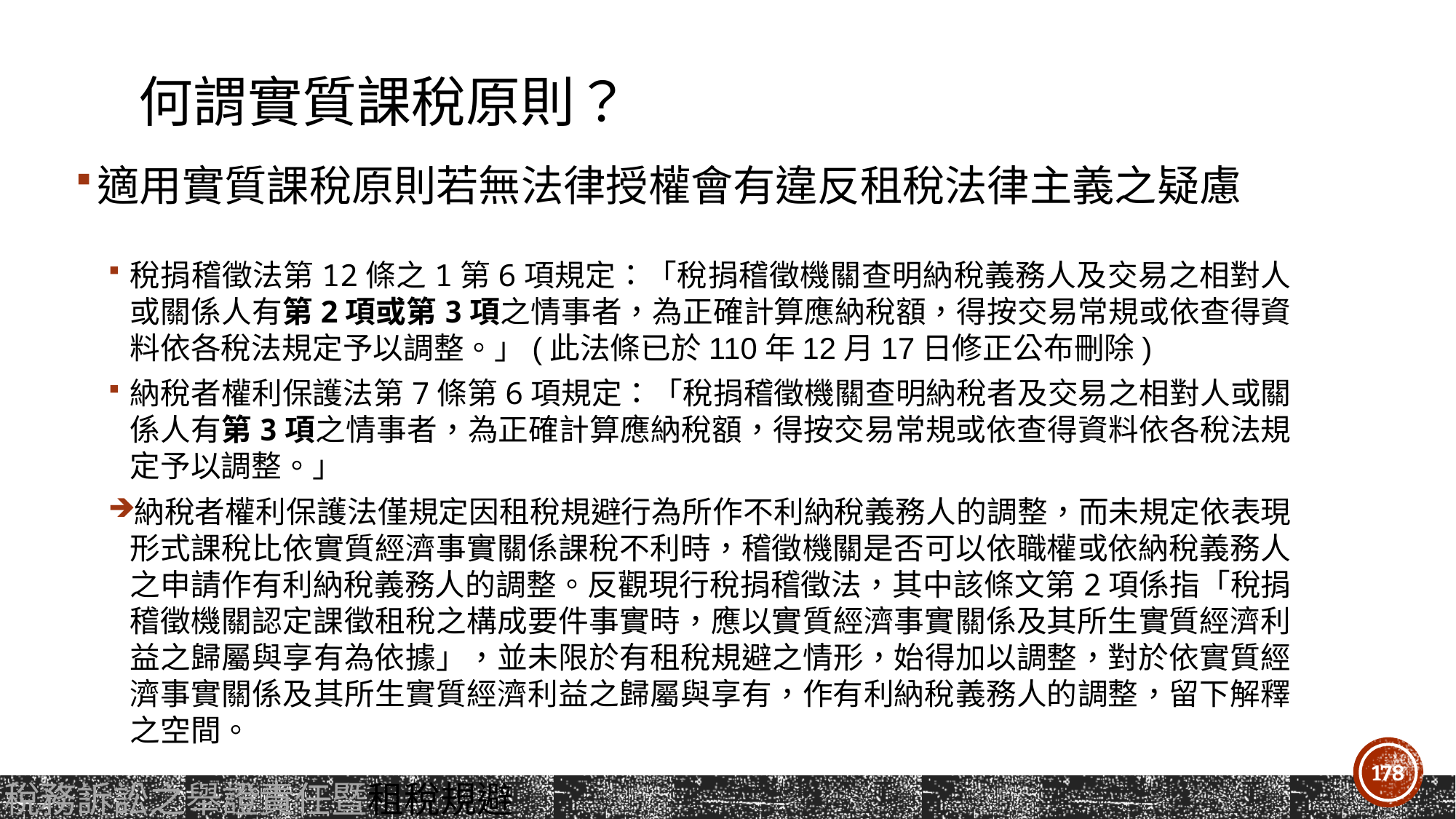

# 何謂實質課稅原則？
適用實質課稅原則若無法律授權會有違反租稅法律主義之疑慮

稅捐稽徵法第12條之1第6項規定：「稅捐稽徵機關查明納稅義務人及交易之相對人或關係人有第2項或第3項之情事者，為正確計算應納稅額，得按交易常規或依查得資料依各稅法規定予以調整。」(此法條已於110年12月17日修正公布刪除)
納稅者權利保護法第7條第6項規定：「稅捐稽徵機關查明納稅者及交易之相對人或關係人有第3項之情事者，為正確計算應納稅額，得按交易常規或依查得資料依各稅法規定予以調整。」
納稅者權利保護法僅規定因租稅規避行為所作不利納稅義務人的調整，而未規定依表現形式課稅比依實質經濟事實關係課稅不利時，稽徵機關是否可以依職權或依納稅義務人之申請作有利納稅義務人的調整。反觀現行稅捐稽徵法，其中該條文第2項係指「稅捐稽徵機關認定課徵租稅之構成要件事實時，應以實質經濟事實關係及其所生實質經濟利益之歸屬與享有為依據」，並未限於有租稅規避之情形，始得加以調整，對於依實質經濟事實關係及其所生實質經濟利益之歸屬與享有，作有利納稅義務人的調整，留下解釋之空間。
178